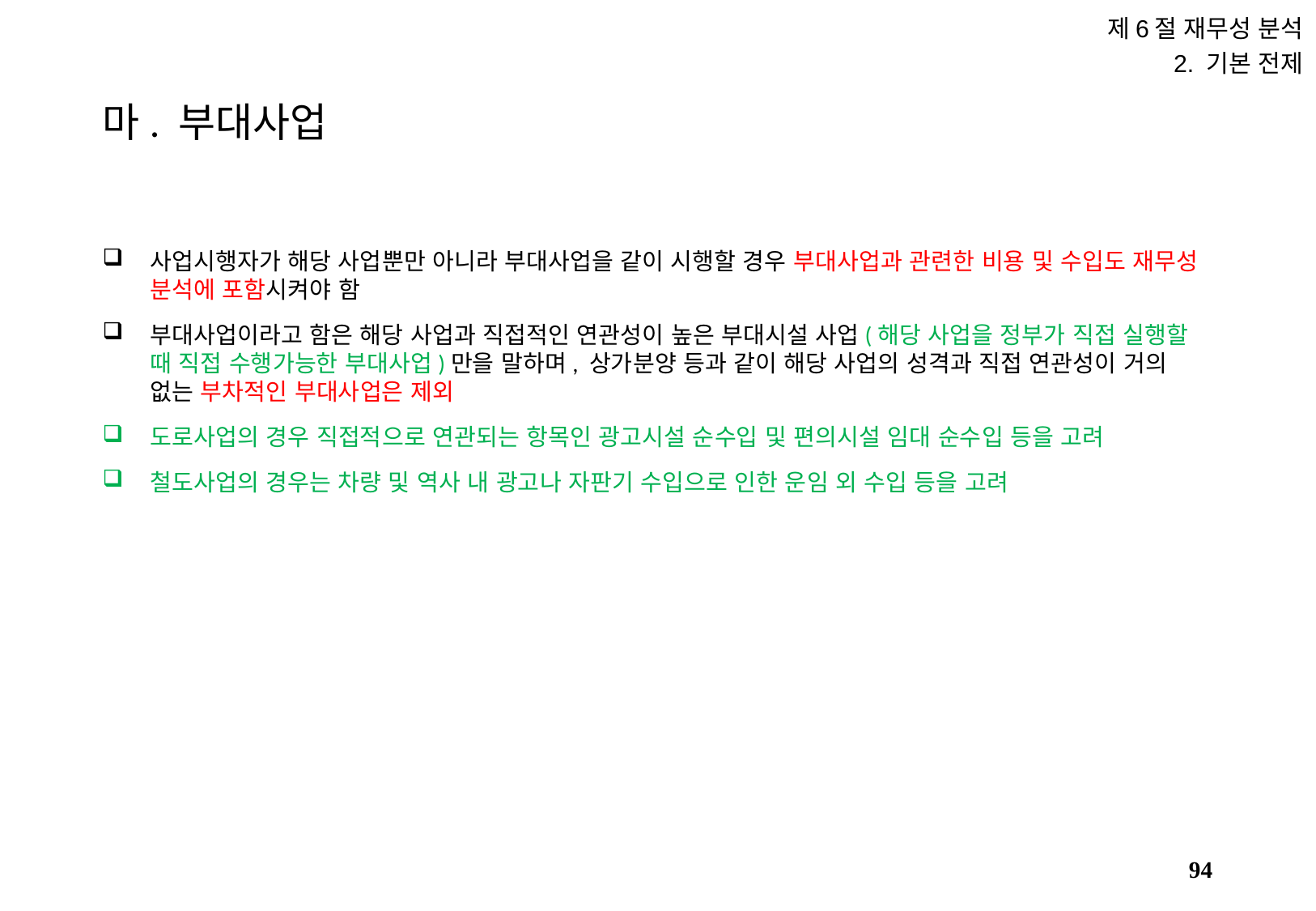

제6절 재무성 분석
2. 기본 전제
# 마. 부대사업
사업시행자가 해당 사업뿐만 아니라 부대사업을 같이 시행할 경우 부대사업과 관련한 비용 및 수입도 재무성 분석에 포함시켜야 함
부대사업이라고 함은 해당 사업과 직접적인 연관성이 높은 부대시설 사업(해당 사업을 정부가 직접 실행할 때 직접 수행가능한 부대사업)만을 말하며, 상가분양 등과 같이 해당 사업의 성격과 직접 연관성이 거의 없는 부차적인 부대사업은 제외
도로사업의 경우 직접적으로 연관되는 항목인 광고시설 순수입 및 편의시설 임대 순수입 등을 고려
철도사업의 경우는 차량 및 역사 내 광고나 자판기 수입으로 인한 운임 외 수입 등을 고려
94